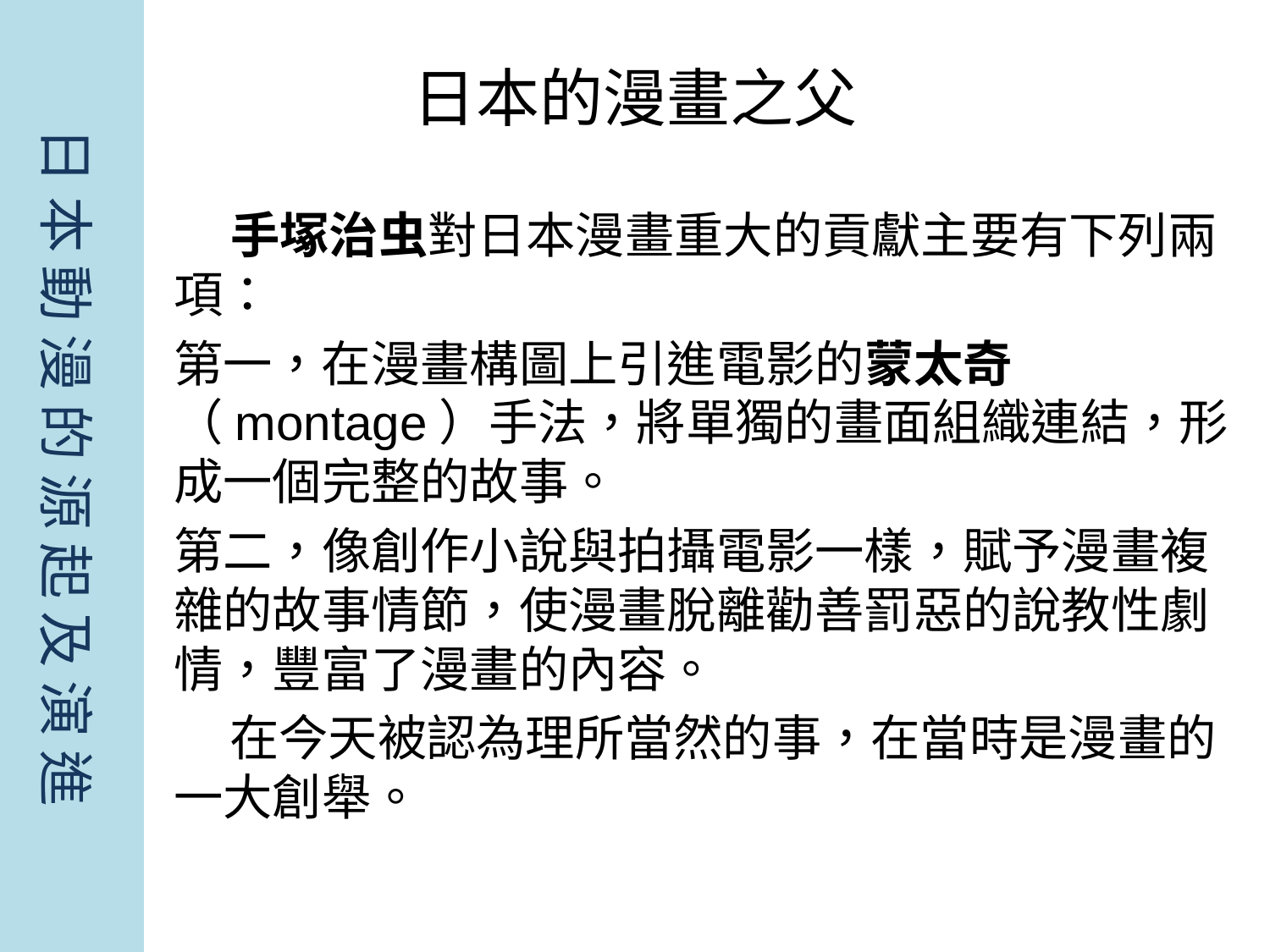

日 本 動 漫 的 源 起 及 演 進
# 日本的漫畫之父
    手塚治虫對日本漫畫重大的貢獻主要有下列兩項：
第一，在漫畫構圖上引進電影的蒙太奇（montage）手法，將單獨的畫面組織連結，形成一個完整的故事。
第二，像創作小說與拍攝電影一樣，賦予漫畫複雜的故事情節，使漫畫脫離勸善罰惡的說教性劇情，豐富了漫畫的內容。
    在今天被認為理所當然的事，在當時是漫畫的一大創舉。